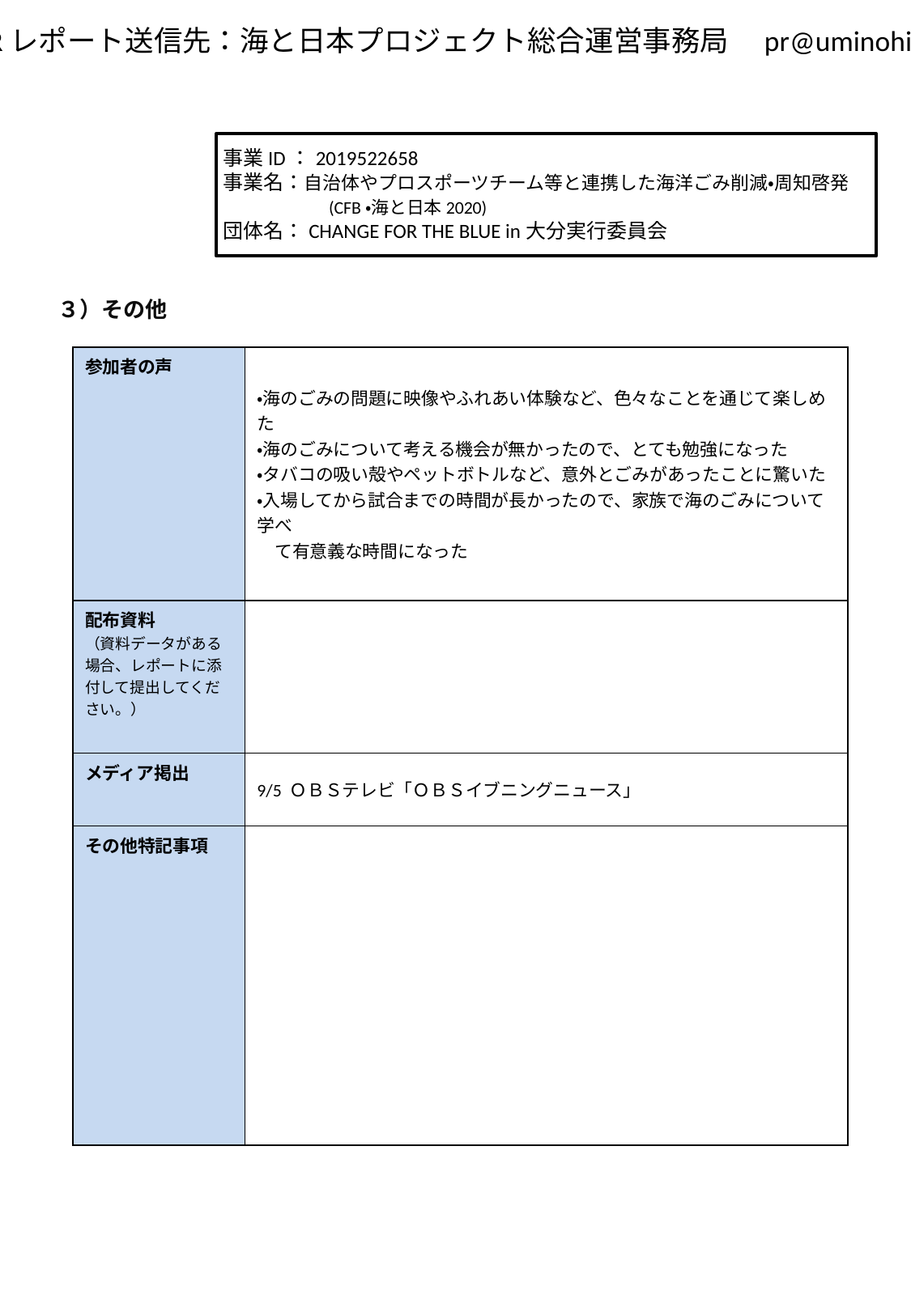

事業ID：2019522658
事業名：自治体やプロスポーツチーム等と連携した海洋ごみ削減・周知啓発
　　　　　(CFB・海と日本2020)
団体名：CHANGE FOR THE BLUE in大分実行委員会
３）その他
| 参加者の声 | ・海のごみの問題に映像やふれあい体験など、色々なことを通じて楽しめた ・海のごみについて考える機会が無かったので、とても勉強になった ・タバコの吸い殻やペットボトルなど、意外とごみがあったことに驚いた ・入場してから試合までの時間が長かったので、家族で海のごみについて学べ 　て有意義な時間になった |
| --- | --- |
| 配布資料 （資料データがある場合、レポートに添付して提出してください。） |  |
| メディア掲出 | 9/5 ＯＢＳテレビ「ＯＢＳイブニングニュース」 |
| その他特記事項 |  |